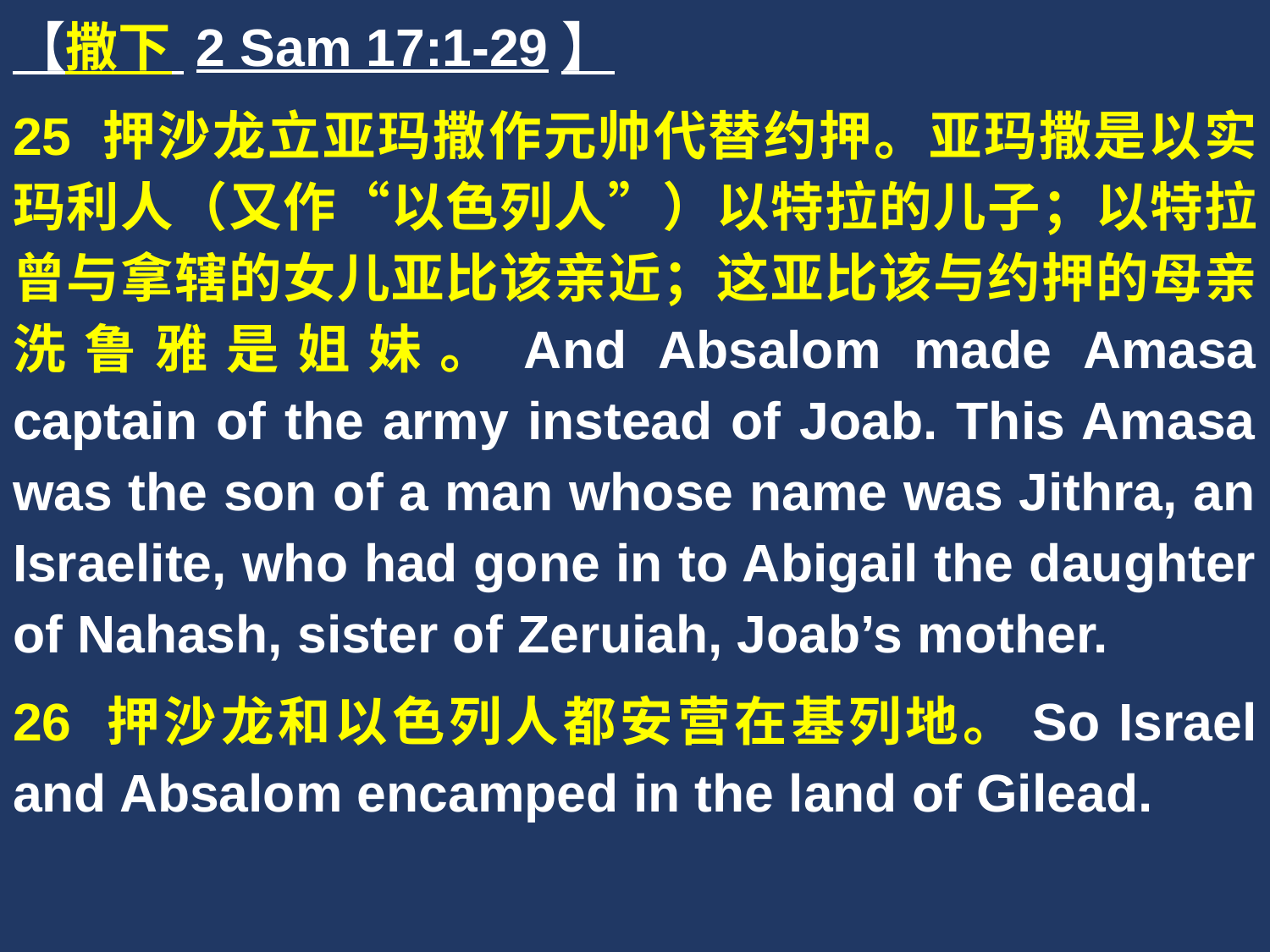

【撒下 2 Sam 17:1-29】
25 押沙龙立亚玛撒作元帅代替约押。亚玛撒是以实玛利人（又作“以色列人”）以特拉的儿子；以特拉曾与拿辖的女儿亚比该亲近；这亚比该与约押的母亲洗鲁雅是姐妹。And Absalom made Amasa captain of the army instead of Joab. This Amasa was the son of a man whose name was Jithra, an Israelite, who had gone in to Abigail the daughter of Nahash, sister of Zeruiah, Joab’s mother.
26 押沙龙和以色列人都安营在基列地。So Israel and Absalom encamped in the land of Gilead.